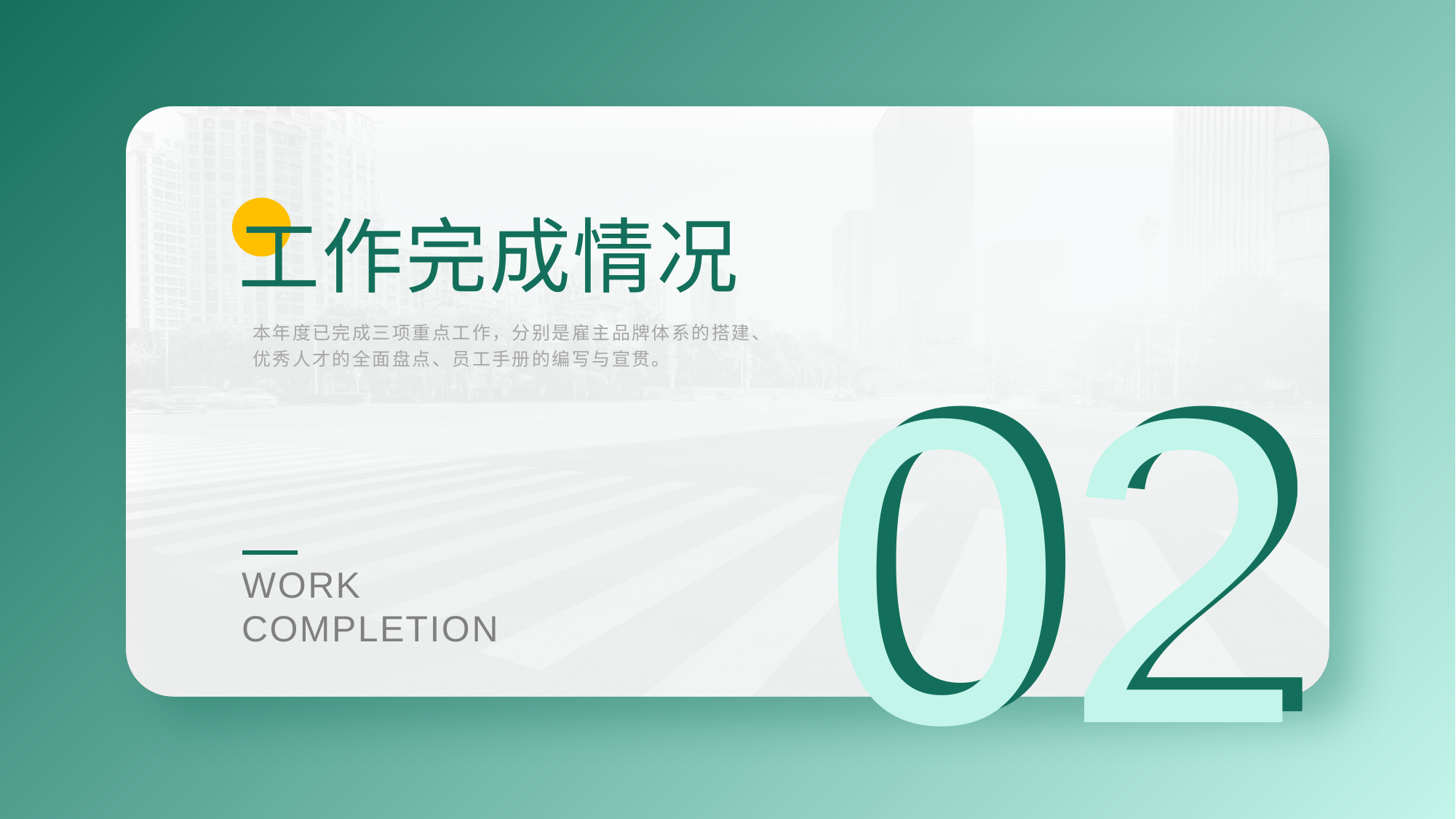

工作完成情况
02
02
02
本年度已完成三项重点工作，分别是雇主品牌体系的搭建、优秀人才的全面盘点、员工手册的编写与宣贯。
WORK COMPLETION